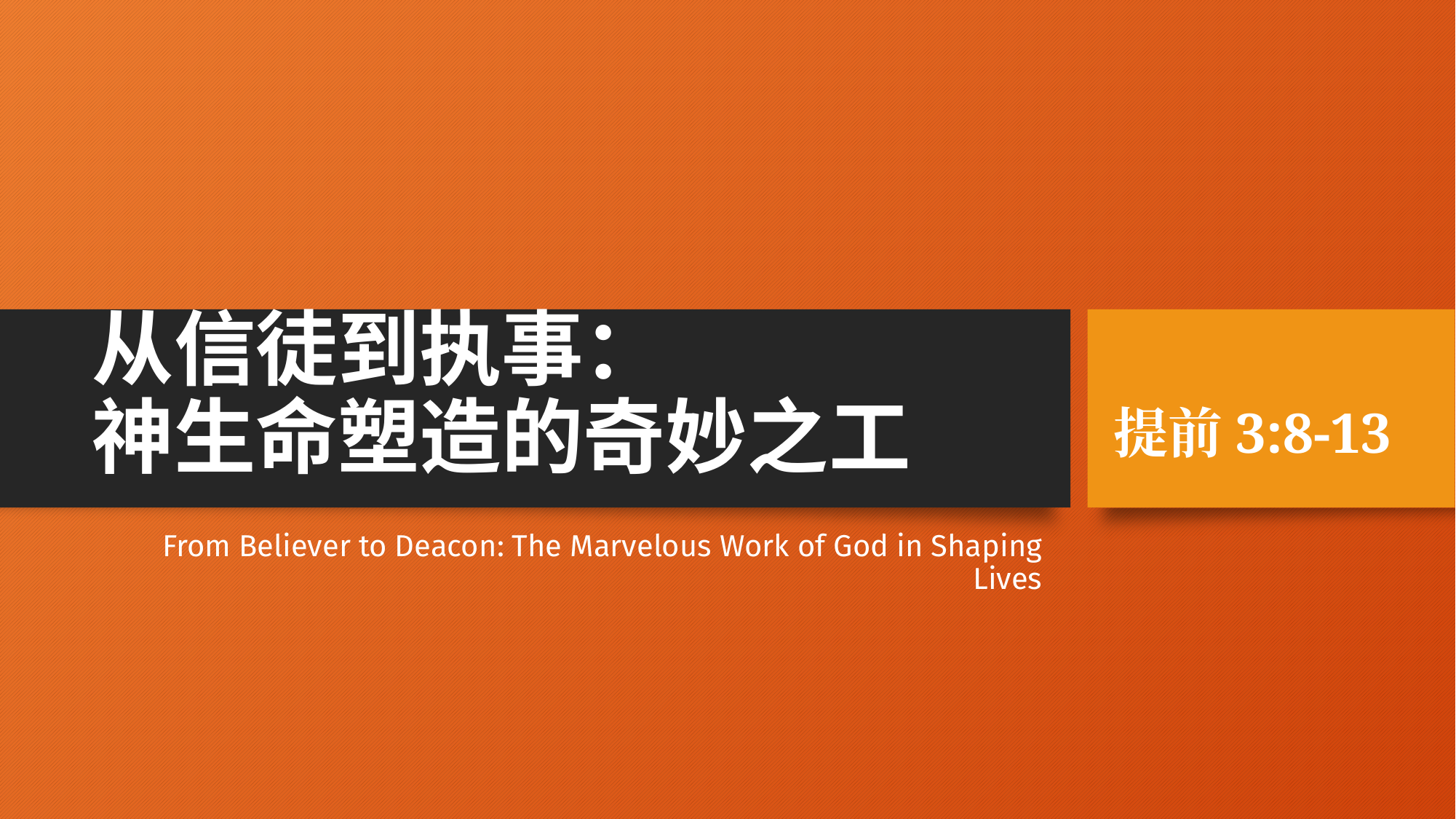

# 从信徒到执事： 神生命塑造的奇妙之工
提前3:8-13
From Believer to Deacon: The Marvelous Work of God in Shaping Lives